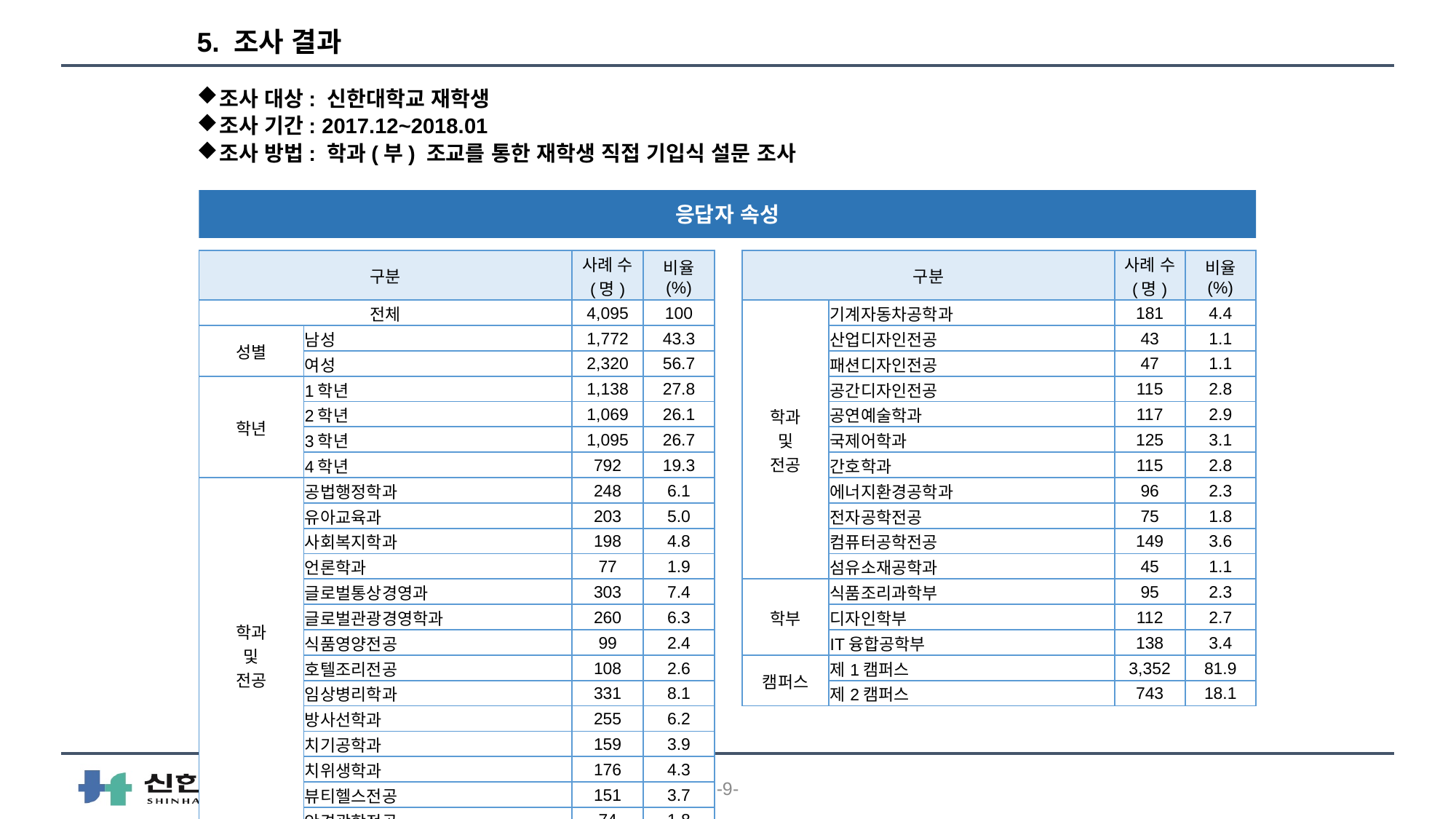

# 5. 조사 결과
조사 대상: 신한대학교 재학생
조사 기간: 2017.12~2018.01
조사 방법: 학과(부) 조교를 통한 재학생 직접 기입식 설문 조사
응답자 속성
| 구분 |  | 사례 수 (명) | 비율 (%) |
| --- | --- | --- | --- |
| 전체 |  | 4,095 | 100 |
| 성별 | 남성 | 1,772 | 43.3 |
|  | 여성 | 2,320 | 56.7 |
| 학년 | 1학년 | 1,138 | 27.8 |
|  | 2학년 | 1,069 | 26.1 |
|  | 3학년 | 1,095 | 26.7 |
|  | 4학년 | 792 | 19.3 |
| 학과 및 전공 | 공법행정학과 | 248 | 6.1 |
|  | 유아교육과 | 203 | 5.0 |
|  | 사회복지학과 | 198 | 4.8 |
|  | 언론학과 | 77 | 1.9 |
|  | 글로벌통상경영과 | 303 | 7.4 |
|  | 글로벌관광경영학과 | 260 | 6.3 |
|  | 식품영양전공 | 99 | 2.4 |
|  | 호텔조리전공 | 108 | 2.6 |
|  | 임상병리학과 | 331 | 8.1 |
|  | 방사선학과 | 255 | 6.2 |
|  | 치기공학과 | 159 | 3.9 |
|  | 치위생학과 | 176 | 4.3 |
|  | 뷰티헬스전공 | 151 | 3.7 |
|  | 안경광학전공 | 74 | 1.8 |
| 구분 |  | 사례 수 (명) | 비율 (%) |
| --- | --- | --- | --- |
| 학과 및 전공 | 기계자동차공학과 | 181 | 4.4 |
|  | 산업디자인전공 | 43 | 1.1 |
|  | 패션디자인전공 | 47 | 1.1 |
|  | 공간디자인전공 | 115 | 2.8 |
|  | 공연예술학과 | 117 | 2.9 |
|  | 국제어학과 | 125 | 3.1 |
|  | 간호학과 | 115 | 2.8 |
|  | 에너지환경공학과 | 96 | 2.3 |
|  | 전자공학전공 | 75 | 1.8 |
|  | 컴퓨터공학전공 | 149 | 3.6 |
|  | 섬유소재공학과 | 45 | 1.1 |
| 학부 | 식품조리과학부 | 95 | 2.3 |
|  | 디자인학부 | 112 | 2.7 |
|  | IT융합공학부 | 138 | 3.4 |
| 캠퍼스 | 제1캠퍼스 | 3,352 | 81.9 |
|  | 제2캠퍼스 | 743 | 18.1 |
-9-